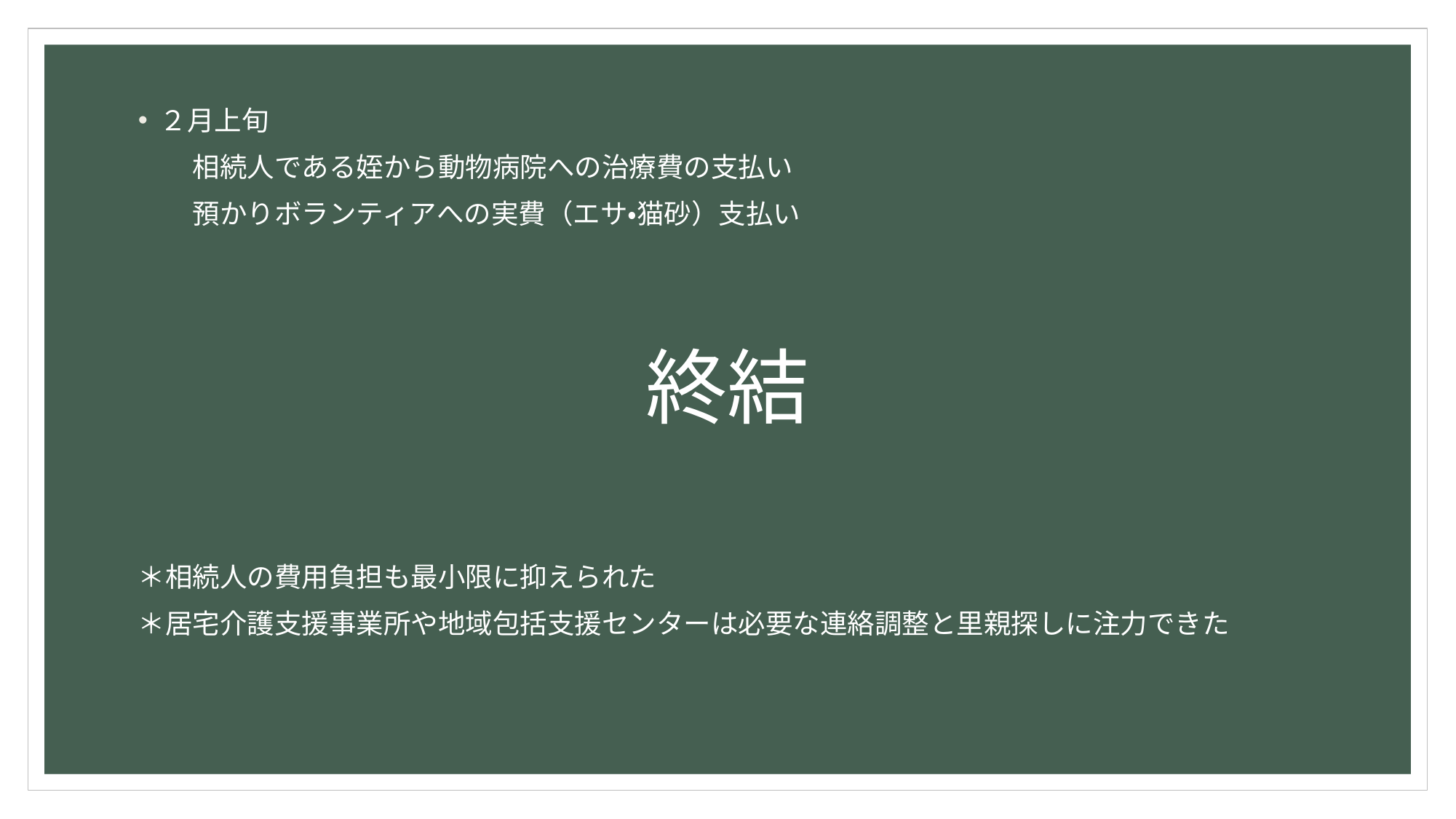

２月上旬
　　相続人である姪から動物病院への治療費の支払い
　　預かりボランティアへの実費（エサ・猫砂）支払い

終結

＊相続人の費用負担も最小限に抑えられた
＊居宅介護支援事業所や地域包括支援センターは必要な連絡調整と里親探しに注力できた